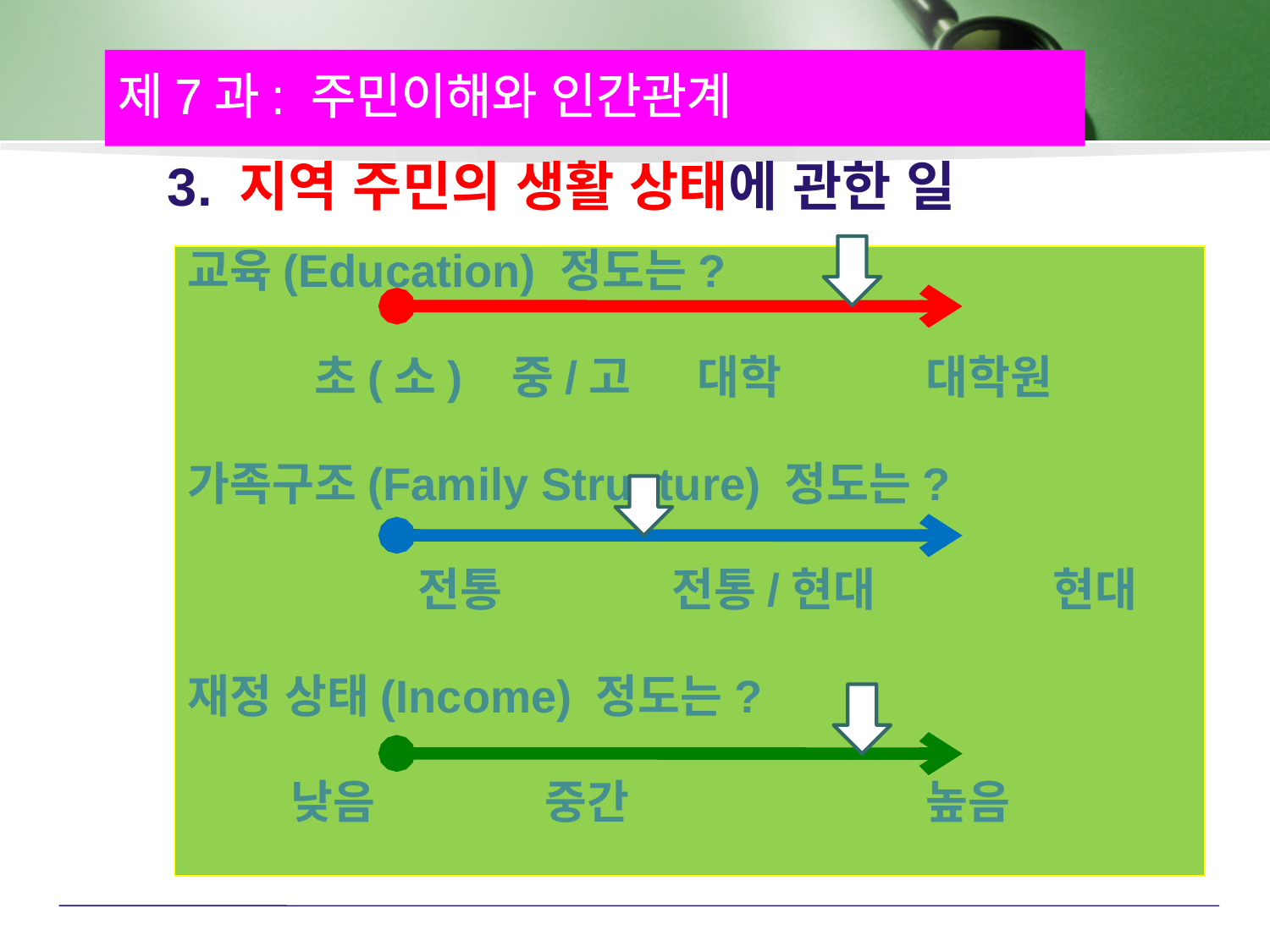

제7과: 주민이해와 인간관계
3. 지역 주민의 생활 상태에 관한 일

교육(Education) 정도는?

	 초(소)   중/고	  대학		대학원

가족구조(Family Structure) 정도는?

		전통		전통/현대		현대

재정 상태(Income) 정도는?

 	낮음		중간			높음